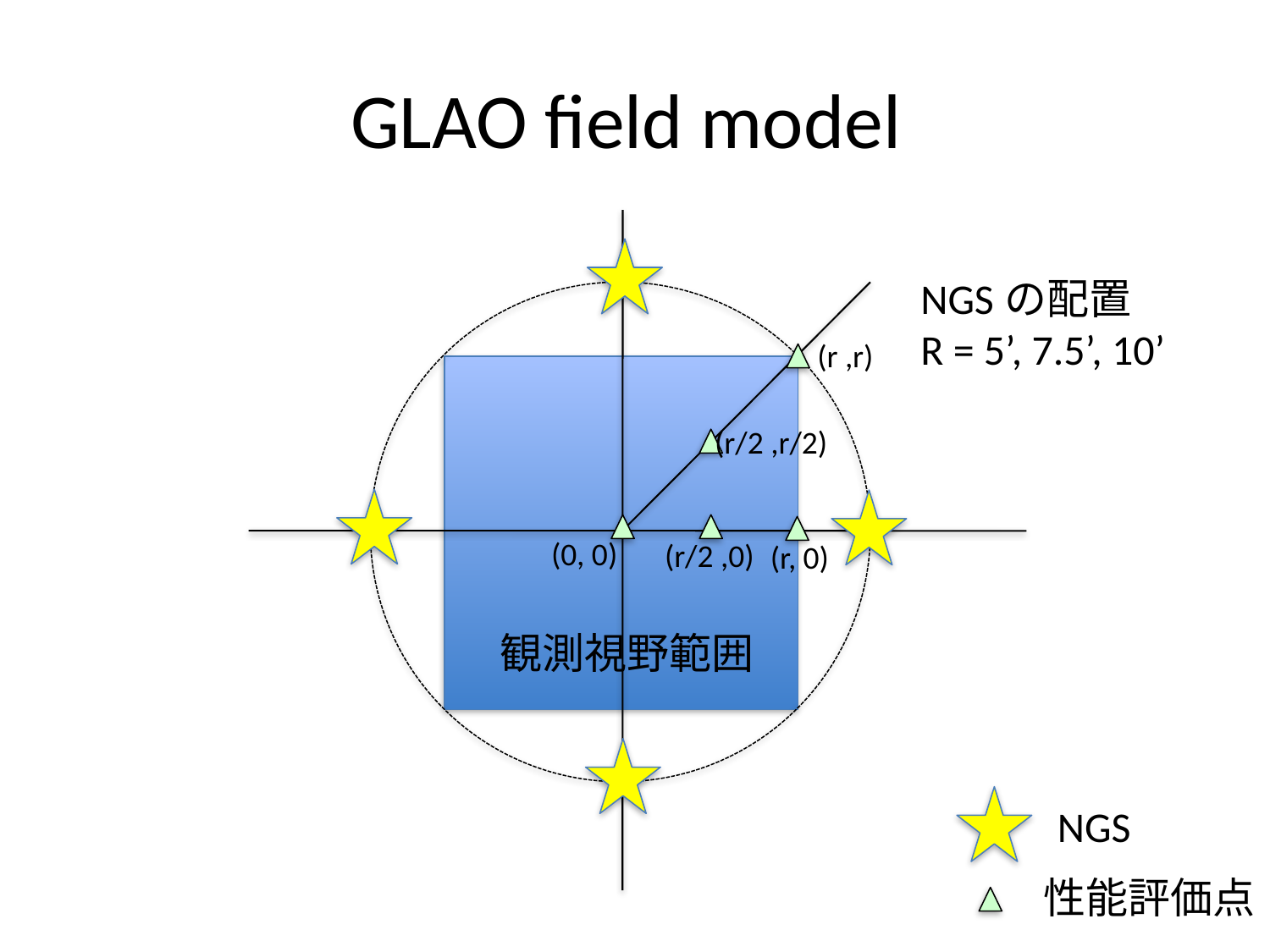

# GLAO field model

NGSの配置
R = 5’, 7.5’, 10’

(r ,r)

(r/2 ,r/2)

(0, 0)
(r/2 ,0)
(r, 0)
観測視野範囲

NGS
性能評価点